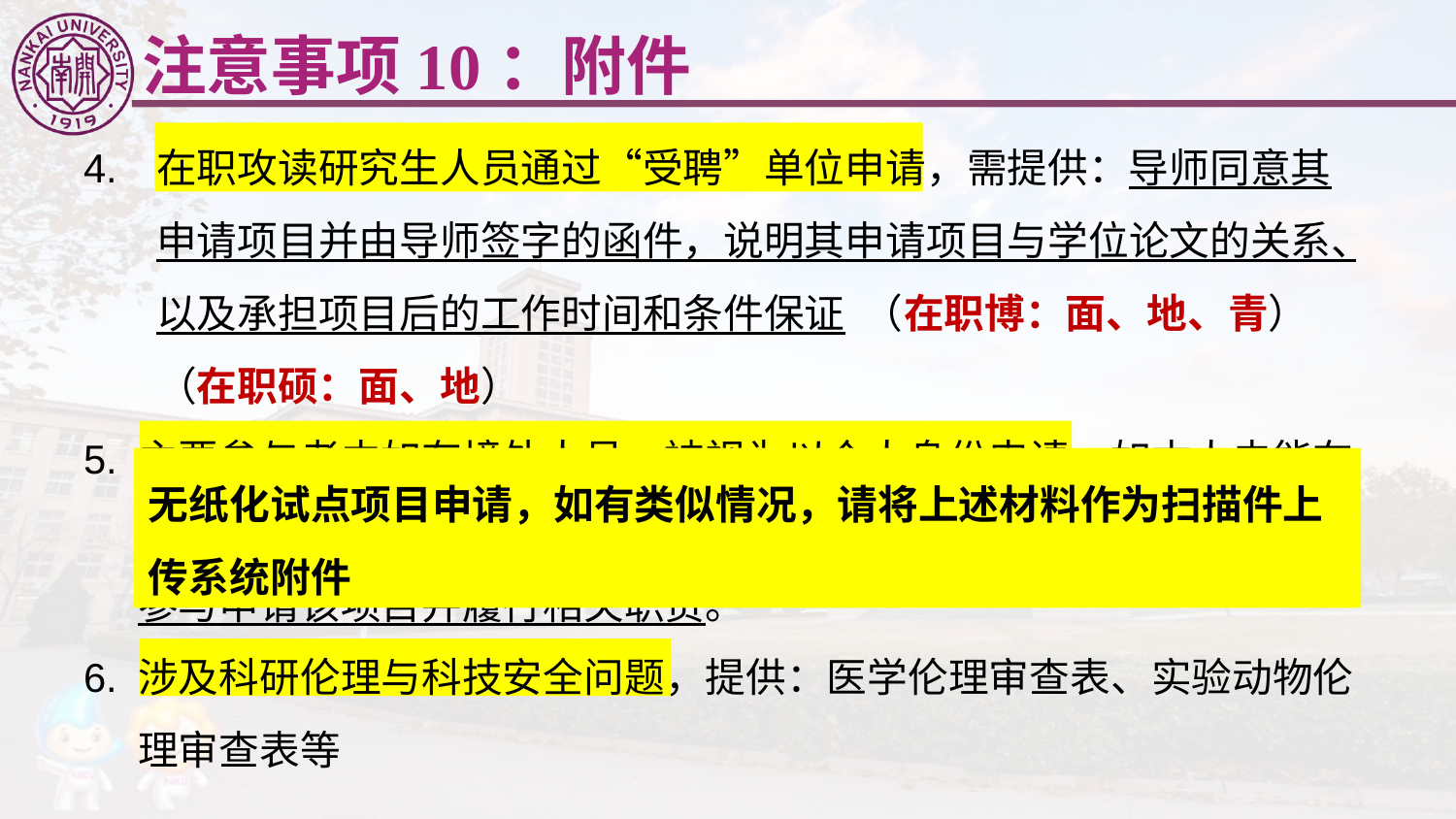

注意事项10：附件
在职攻读研究生人员通过“受聘”单位申请，需提供：导师同意其申请项目并由导师签字的函件，说明其申请项目与学位论文的关系、以及承担项目后的工作时间和条件保证  （在职博：面、地、青）（在职硕：面、地）
主要参与者中如有境外人员，被视为以个人身份申请。如本人未能在纸质 版申请书签字，提供：境外参与者本人签字材料，说明其同意参与申请该项目并履行相关职责。
涉及科研伦理与科技安全问题，提供：医学伦理审查表、实验动物伦理审查表等

无纸化试点项目申请，如有类似情况，请将上述材料作为扫描件上传系统附件